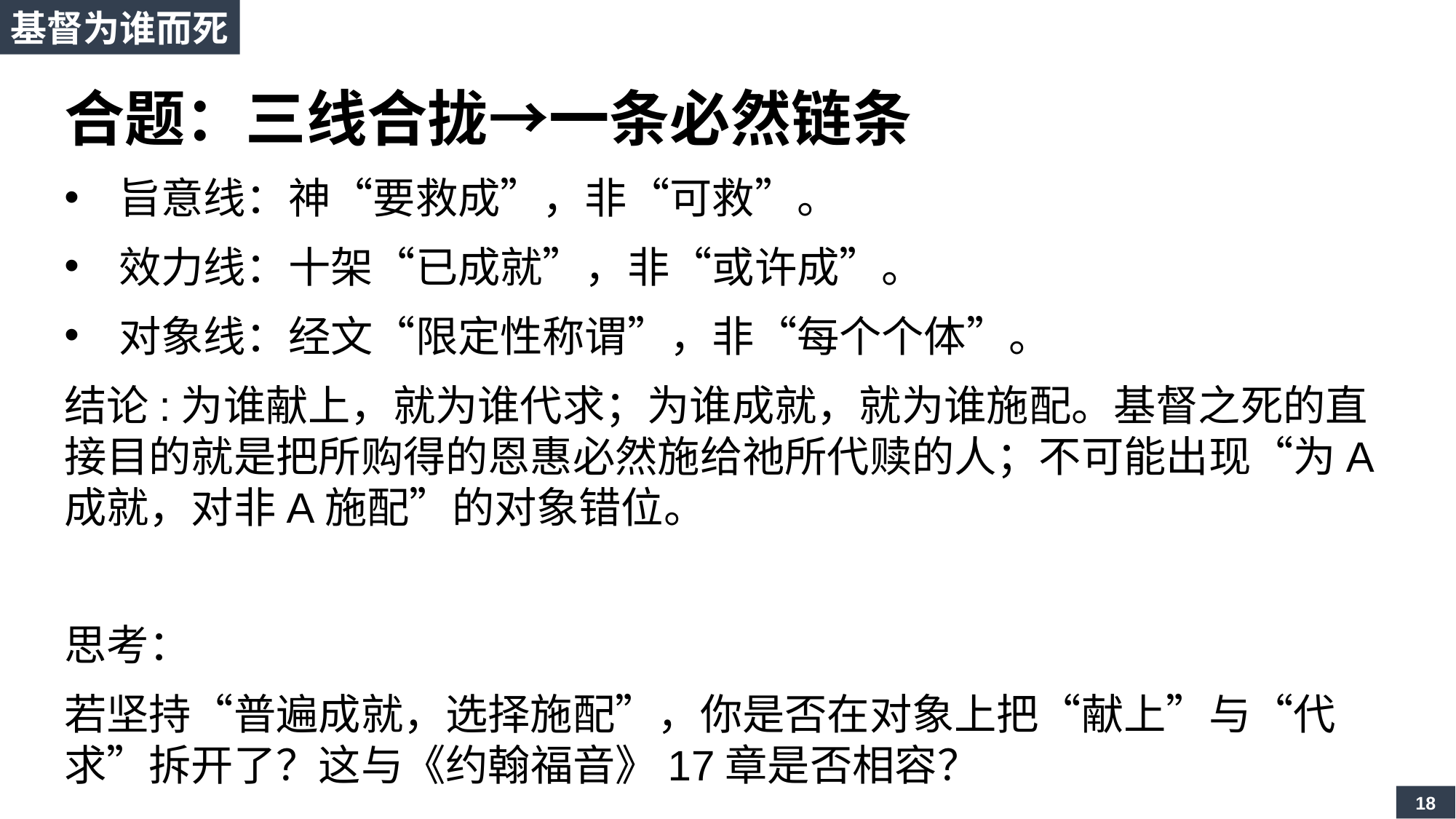

基督为谁而死
合题：三线合拢→一条必然链条
旨意线：神“要救成”，非“可救”。
效力线：十架“已成就”，非“或许成”。
对象线：经文“限定性称谓”，非“每个个体”。
结论:为谁献上，就为谁代求；为谁成就，就为谁施配。基督之死的直接目的就是把所购得的恩惠必然施给祂所代赎的人；不可能出现“为A成就，对非A施配”的对象错位。

思考：
若坚持“普遍成就，选择施配”，你是否在对象上把“献上”与“代求”拆开了？这与《约翰福音》17章是否相容？
18